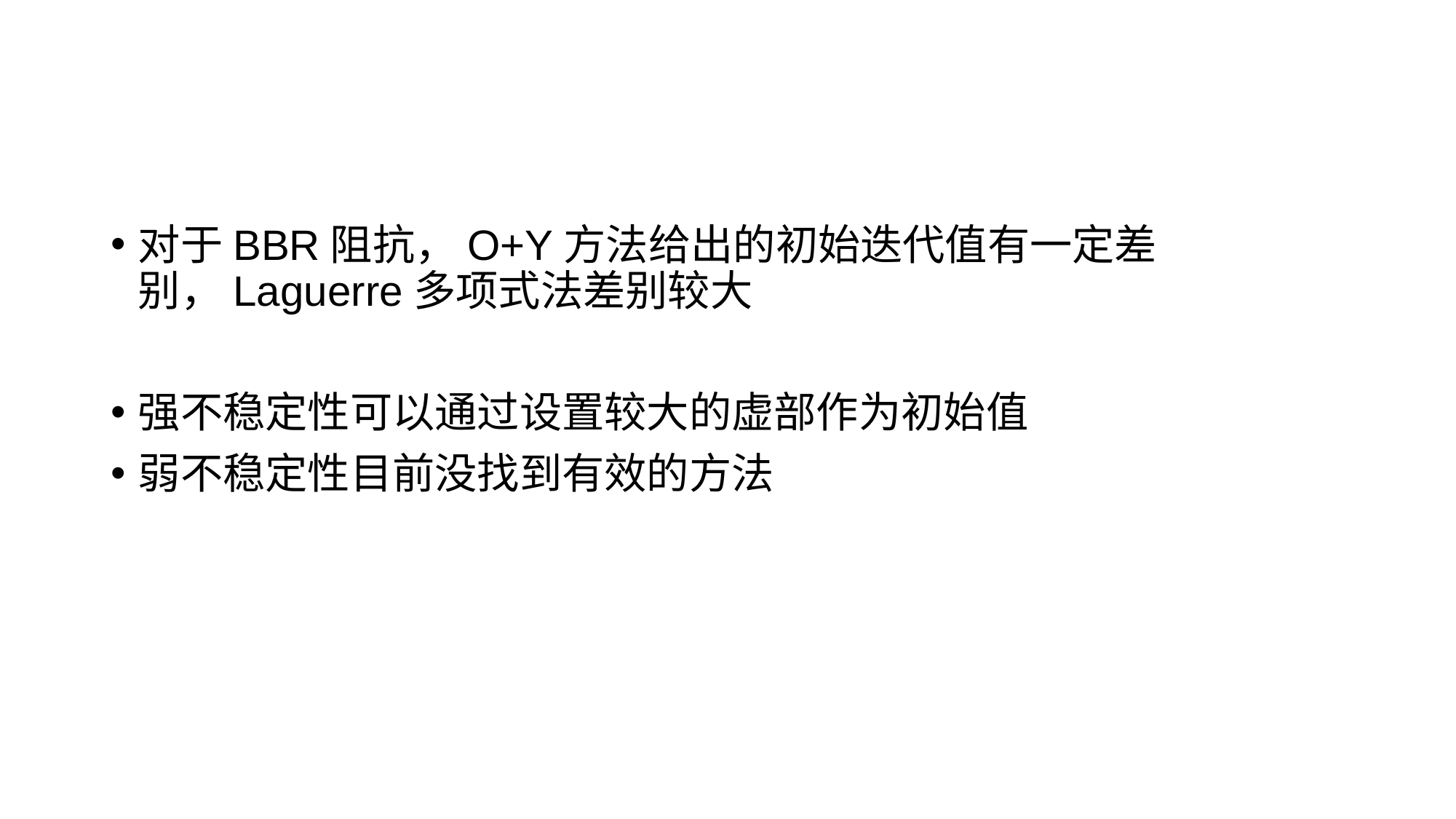

#
对于BBR阻抗，O+Y方法给出的初始迭代值有一定差别，Laguerre多项式法差别较大

强不稳定性可以通过设置较大的虚部作为初始值
弱不稳定性目前没找到有效的方法